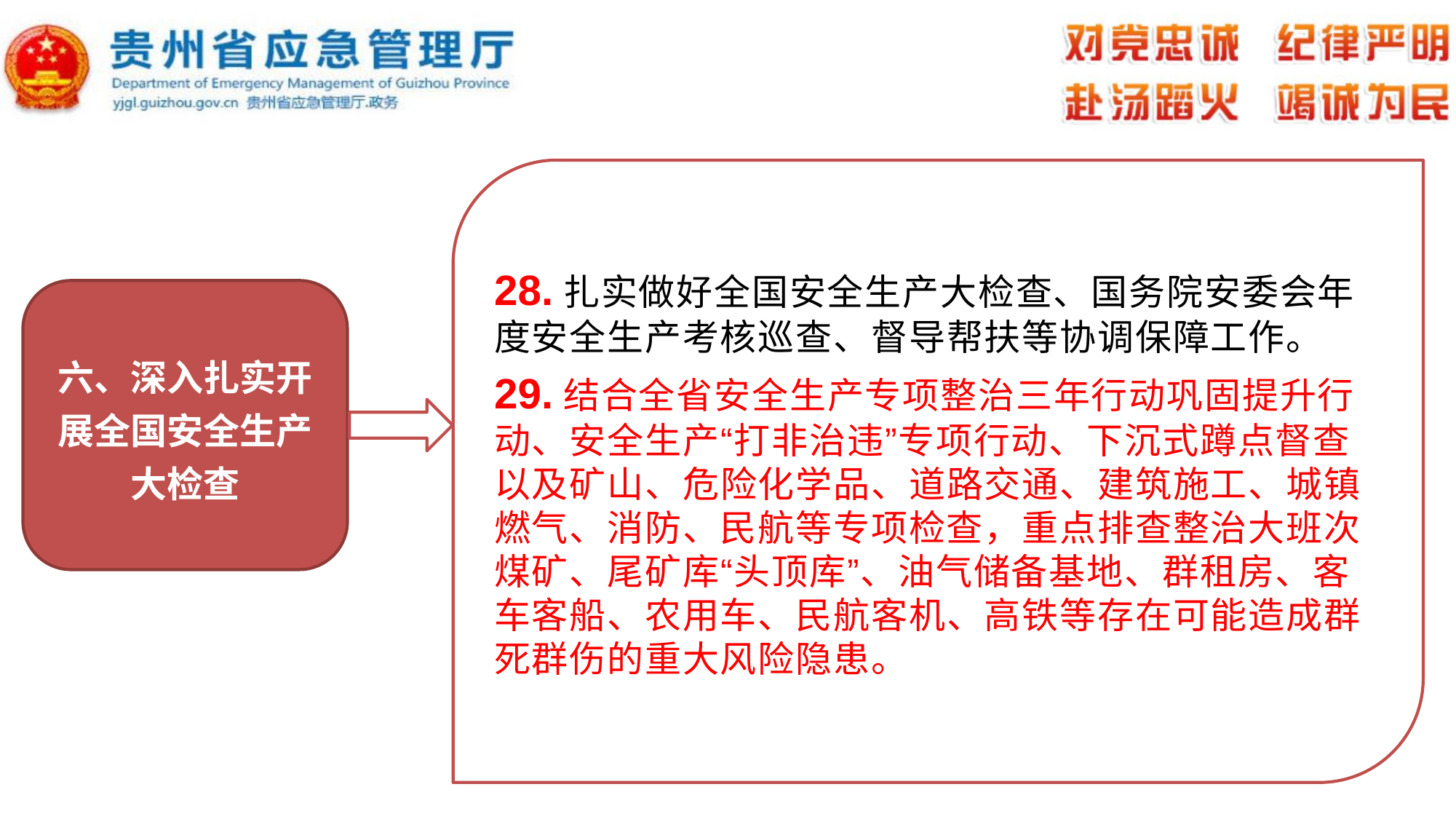

28.扎实做好全国安全生产大检查、国务院安委会年度安全生产考核巡查、督导帮扶等协调保障工作。
29.结合全省安全生产专项整治三年行动巩固提升行动、安全生产“打非治违”专项行动、下沉式蹲点督查以及矿山、危险化学品、道路交通、建筑施工、城镇燃气、消防、民航等专项检查，重点排查整治大班次煤矿、尾矿库“头顶库”、油气储备基地、群租房、客车客船、农用车、民航客机、高铁等存在可能造成群死群伤的重大风险隐患。
六、深入扎实开展全国安全生产大检查